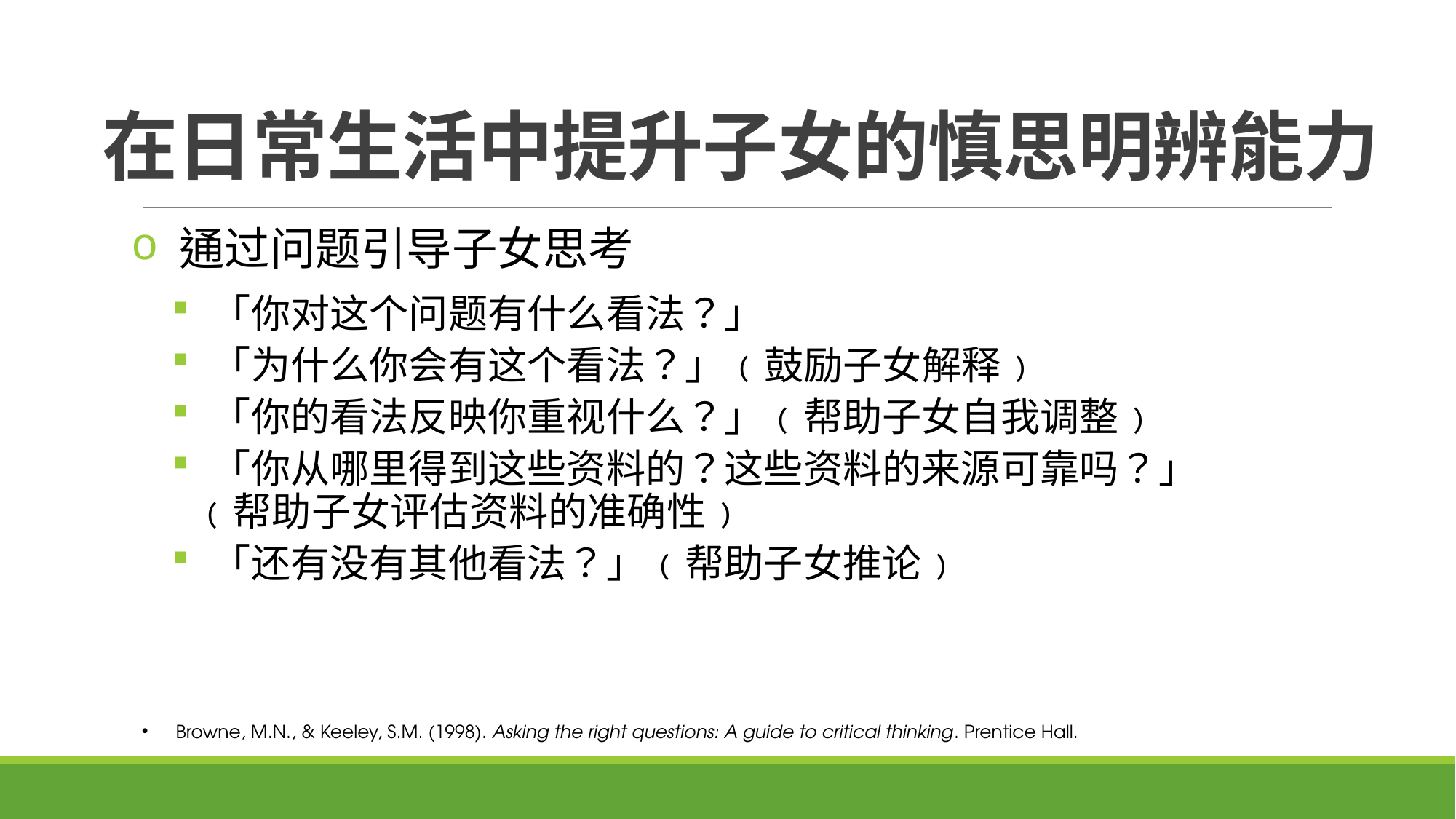

# 在日常生活中提升子女的慎思明辨能力
 通过问题引导子女思考
 「你对这个问题有什么看法？」
 「为什么你会有这个看法？」﹙鼓励子女解释﹚
 「你的看法反映你重视什么？」﹙帮助子女自我调整﹚
 「你从哪里得到这些资料的？这些资料的来源可靠吗？」﹙帮助子女评估资料的准确性﹚
 「还有没有其他看法？」﹙帮助子女推论﹚
Browne, M.N., & Keeley, S.M. (1998). Asking the right questions: A guide to critical thinking. Prentice Hall.